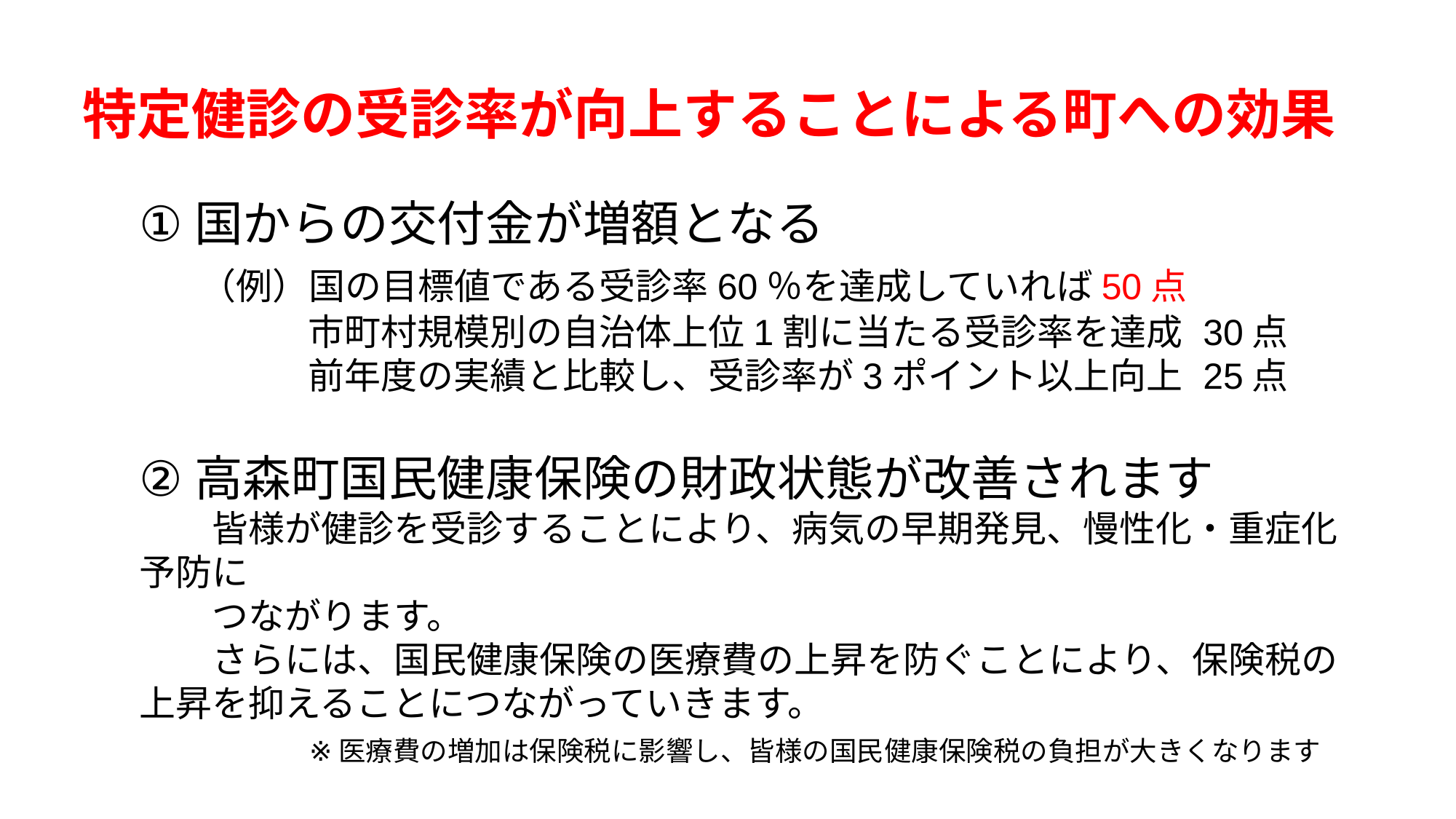

特定健診の受診率が向上することによる町への効果
①国からの交付金が増額となる
　 （例）国の目標値である受診率60％を達成していれば50点
　　　　  市町村規模別の自治体上位1割に当たる受診率を達成 30点
　　　　  前年度の実績と比較し、受診率が3ポイント以上向上 25点

②高森町国民健康保険の財政状態が改善されます
　　皆様が健診を受診することにより、病気の早期発見、慢性化・重症化予防に
　　つながります。
　　さらには、国民健康保険の医療費の上昇を防ぐことにより、保険税の上昇を抑えることにつながっていきます。

※医療費の増加は保険税に影響し、皆様の国民健康保険税の負担が大きくなります